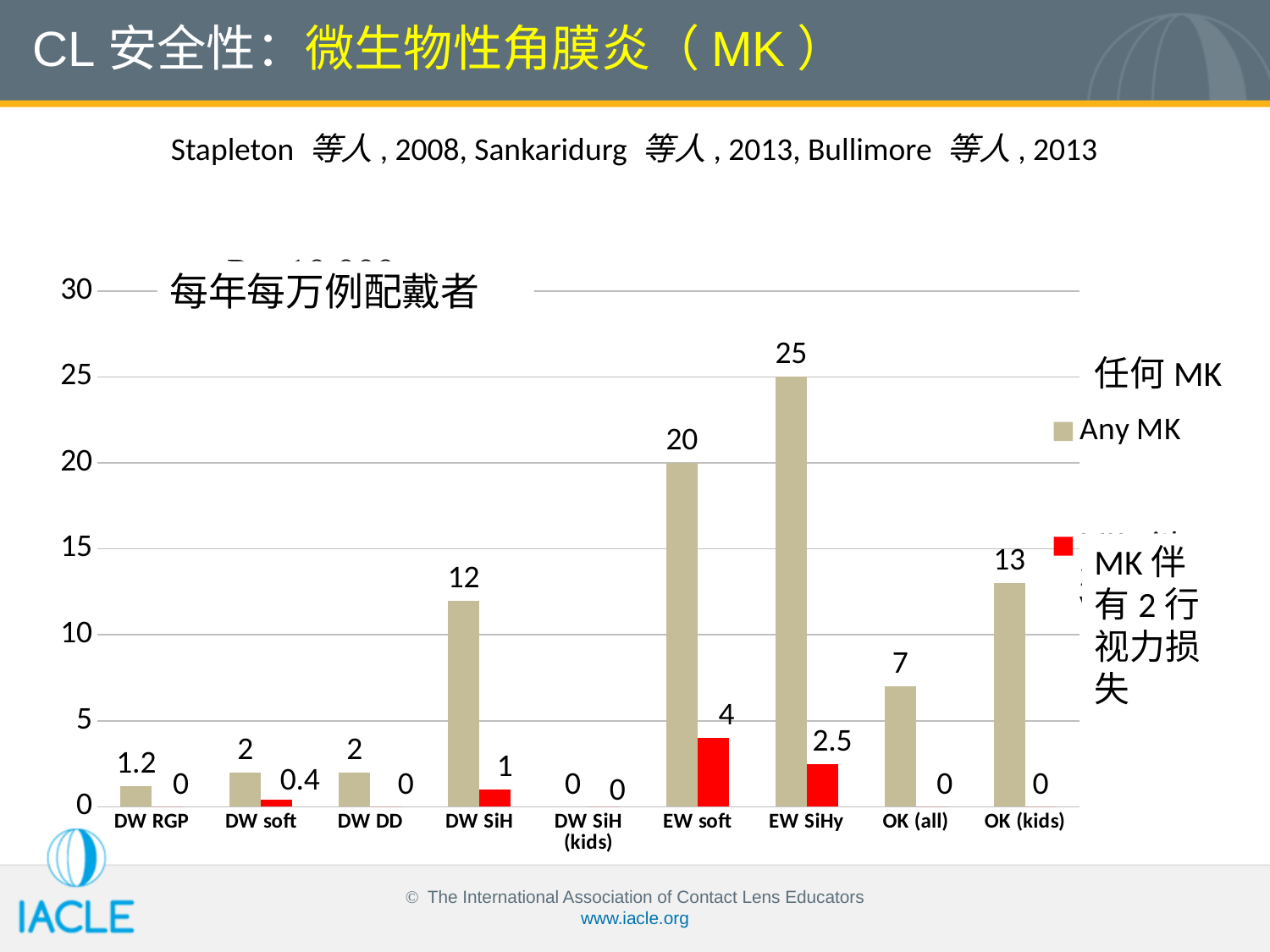

CL安全性：微生物性角膜炎（MK）
Stapleton 等人, 2008, Sankaridurg 等人, 2013, Bullimore 等人, 2013

### Chart

| Category | Any MK | MK with 2 lines of VA loss |
|---|---|---|
| DW RGP | 1.2 | 0.0 |
| DW soft | 2.0 | 0.4 |
| DW DD | 2.0 | 0.0 |
| DW SiH | 12.0 | 1.0 |
| DW SiH (kids) | 0.0 | 0.0 |
| EW soft | 20.0 | 4.0 |
| EW SiHy | 25.0 | 2.5 |
| OK (all) | 7.0 | 0.0 |
| OK (kids) | 13.0 | 0.0 |
每年每万例配戴者
任何MK
MK伴有2行视力损失